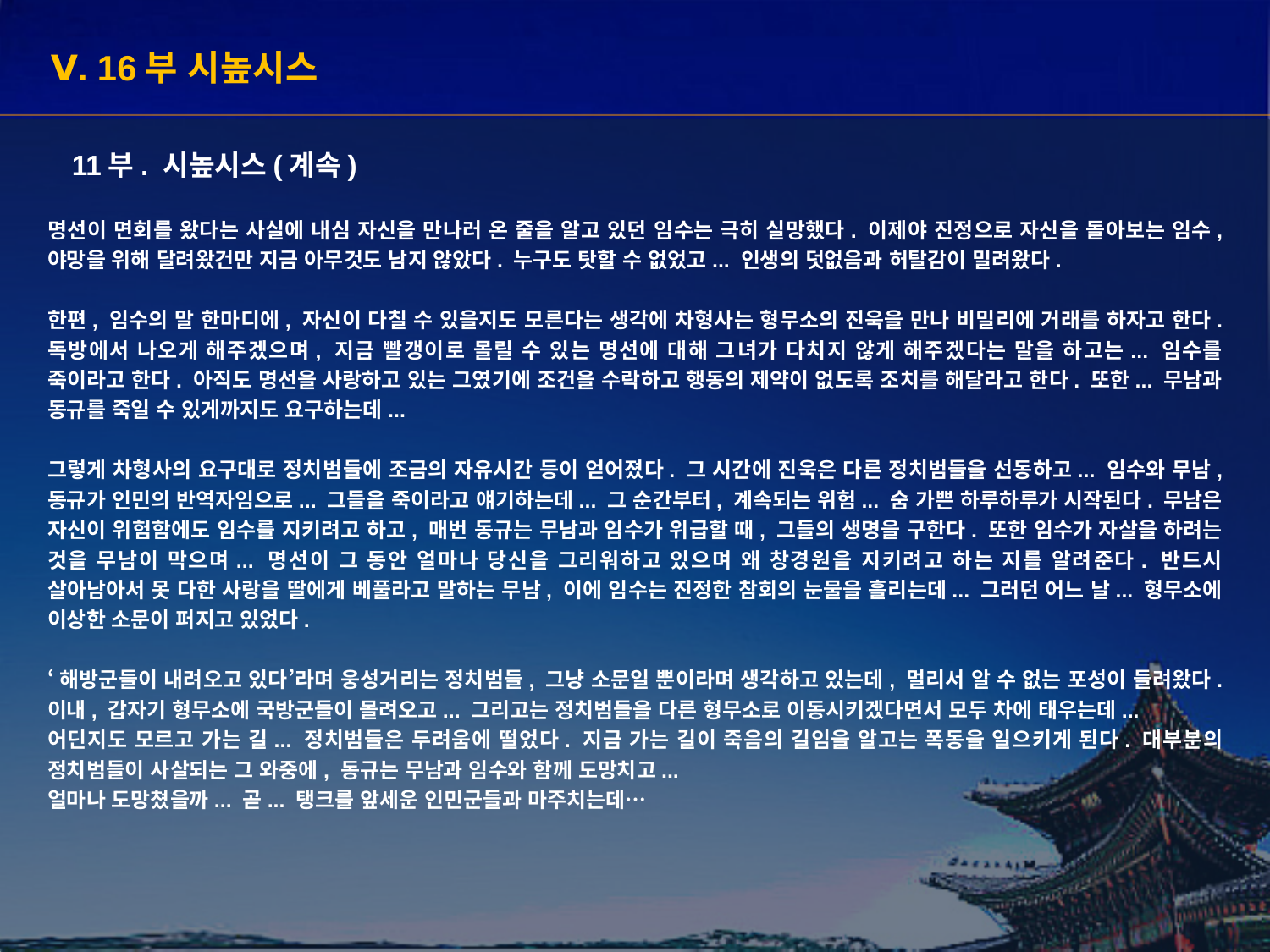

Ⅴ. 16부 시높시스

11부. 시높시스(계속)

명선이 면회를 왔다는 사실에 내심 자신을 만나러 온 줄을 알고 있던 임수는 극히 실망했다. 이제야 진정으로 자신을 돌아보는 임수, 야망을 위해 달려왔건만 지금 아무것도 남지 않았다. 누구도 탓할 수 없었고... 인생의 덧없음과 허탈감이 밀려왔다.

한편, 임수의 말 한마디에, 자신이 다칠 수 있을지도 모른다는 생각에 차형사는 형무소의 진욱을 만나 비밀리에 거래를 하자고 한다. 독방에서 나오게 해주겠으며, 지금 빨갱이로 몰릴 수 있는 명선에 대해 그녀가 다치지 않게 해주겠다는 말을 하고는... 임수를 죽이라고 한다. 아직도 명선을 사랑하고 있는 그였기에 조건을 수락하고 행동의 제약이 없도록 조치를 해달라고 한다. 또한... 무남과 동규를 죽일 수 있게까지도 요구하는데...

그렇게 차형사의 요구대로 정치범들에 조금의 자유시간 등이 얻어졌다. 그 시간에 진욱은 다른 정치범들을 선동하고... 임수와 무남, 동규가 인민의 반역자임으로... 그들을 죽이라고 얘기하는데... 그 순간부터, 계속되는 위험... 숨 가쁜 하루하루가 시작된다. 무남은 자신이 위험함에도 임수를 지키려고 하고, 매번 동규는 무남과 임수가 위급할 때, 그들의 생명을 구한다. 또한 임수가 자살을 하려는 것을 무남이 막으며... 명선이 그 동안 얼마나 당신을 그리워하고 있으며 왜 창경원을 지키려고 하는 지를 알려준다. 반드시 살아남아서 못 다한 사랑을 딸에게 베풀라고 말하는 무남, 이에 임수는 진정한 참회의 눈물을 흘리는데... 그러던 어느 날... 형무소에 이상한 소문이 퍼지고 있었다.

‘해방군들이 내려오고 있다’라며 웅성거리는 정치범들, 그냥 소문일 뿐이라며 생각하고 있는데, 멀리서 알 수 없는 포성이 들려왔다. 이내, 갑자기 형무소에 국방군들이 몰려오고... 그리고는 정치범들을 다른 형무소로 이동시키겠다면서 모두 차에 태우는데...
어딘지도 모르고 가는 길... 정치범들은 두려움에 떨었다. 지금 가는 길이 죽음의 길임을 알고는 폭동을 일으키게 된다. 대부분의 정치범들이 사살되는 그 와중에, 동규는 무남과 임수와 함께 도망치고...
얼마나 도망쳤을까... 곧... 탱크를 앞세운 인민군들과 마주치는데…